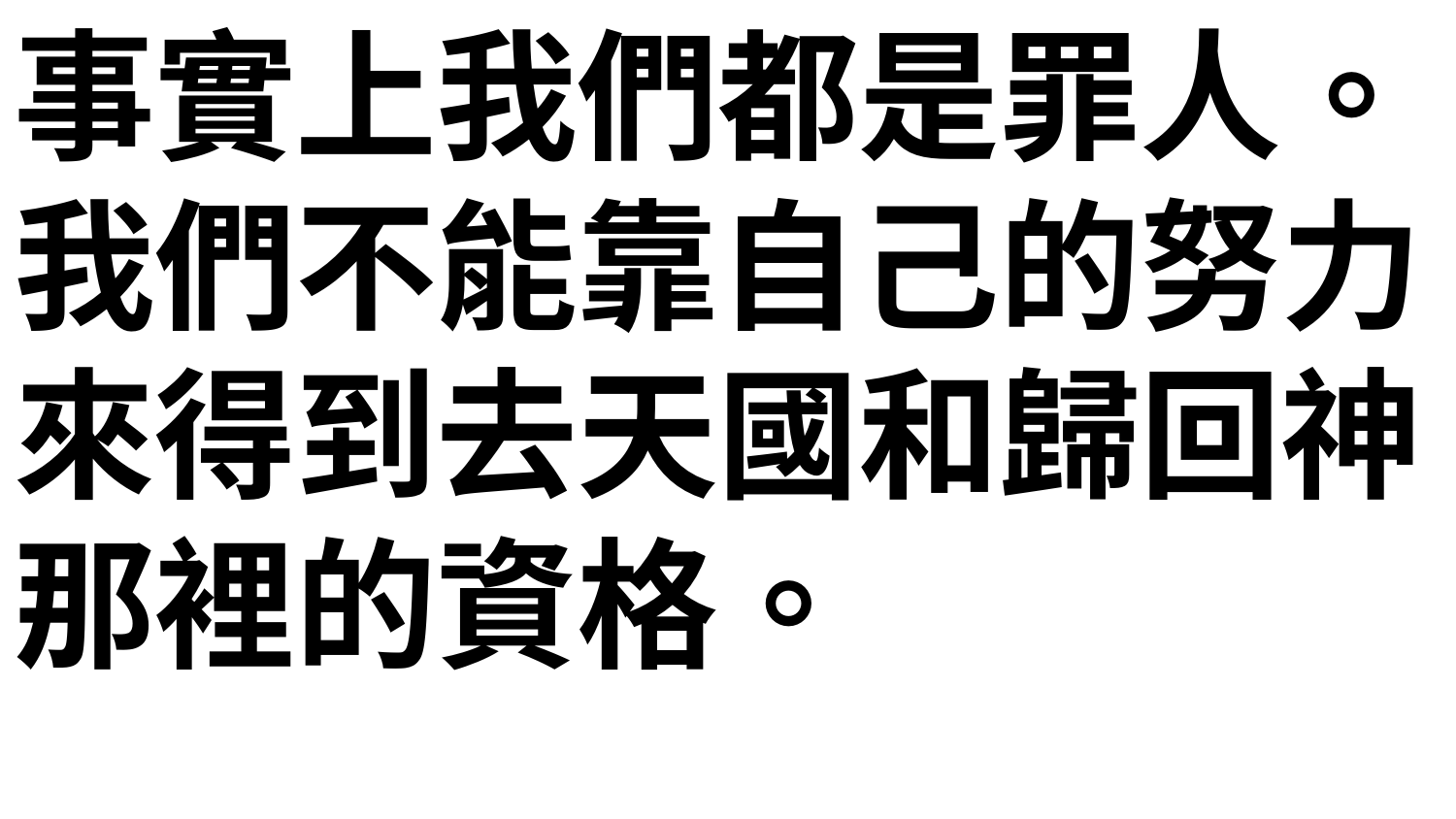

事實上我們都是罪人。我們不能靠自己的努力來得到去天國和歸回神那裡的資格。